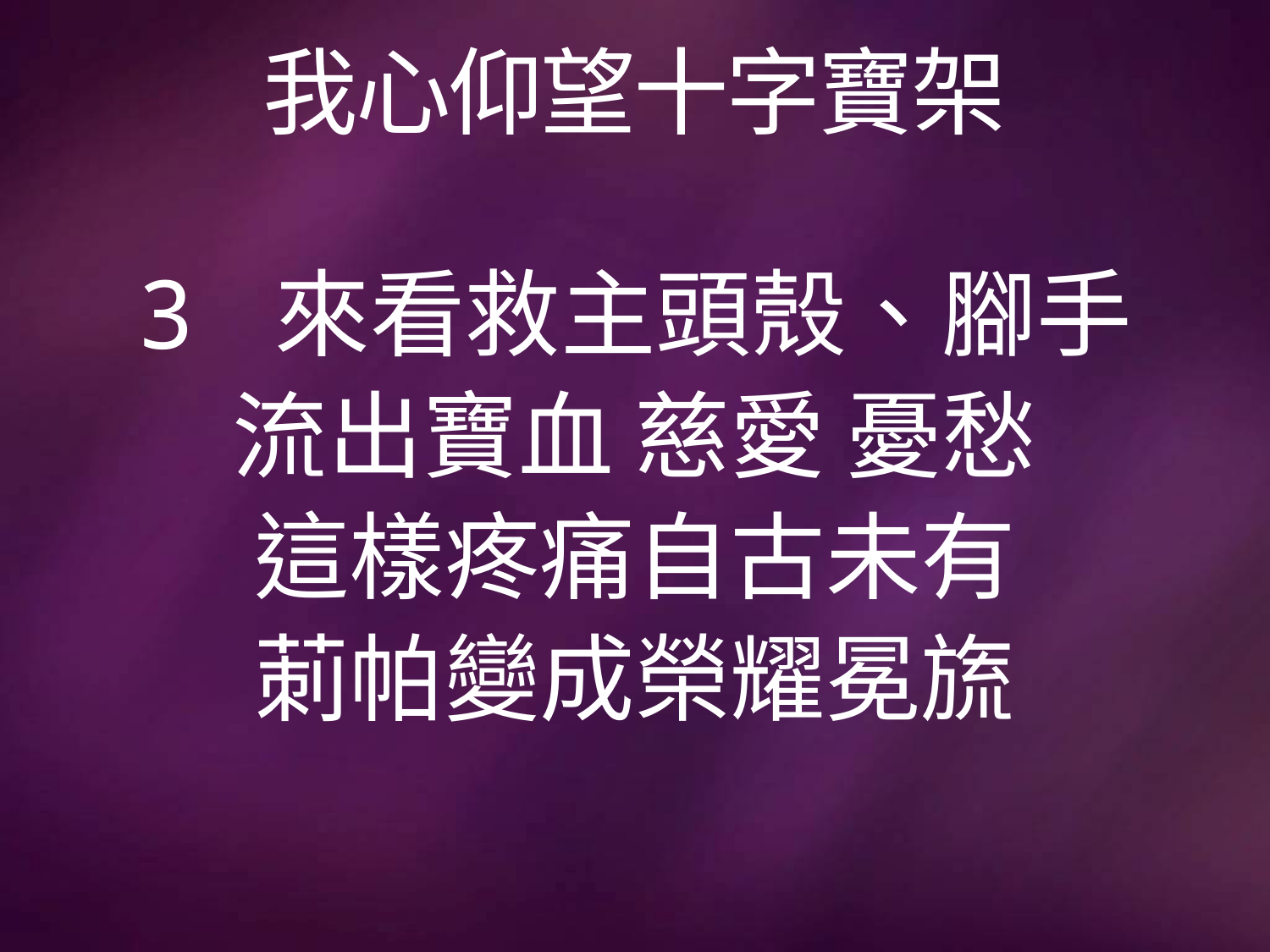

# 我心仰望十字寶架
3 來看救主頭殼、腳手
流出寶血 慈愛 憂愁
這樣疼痛自古未有
莿帕變成榮耀冕旒